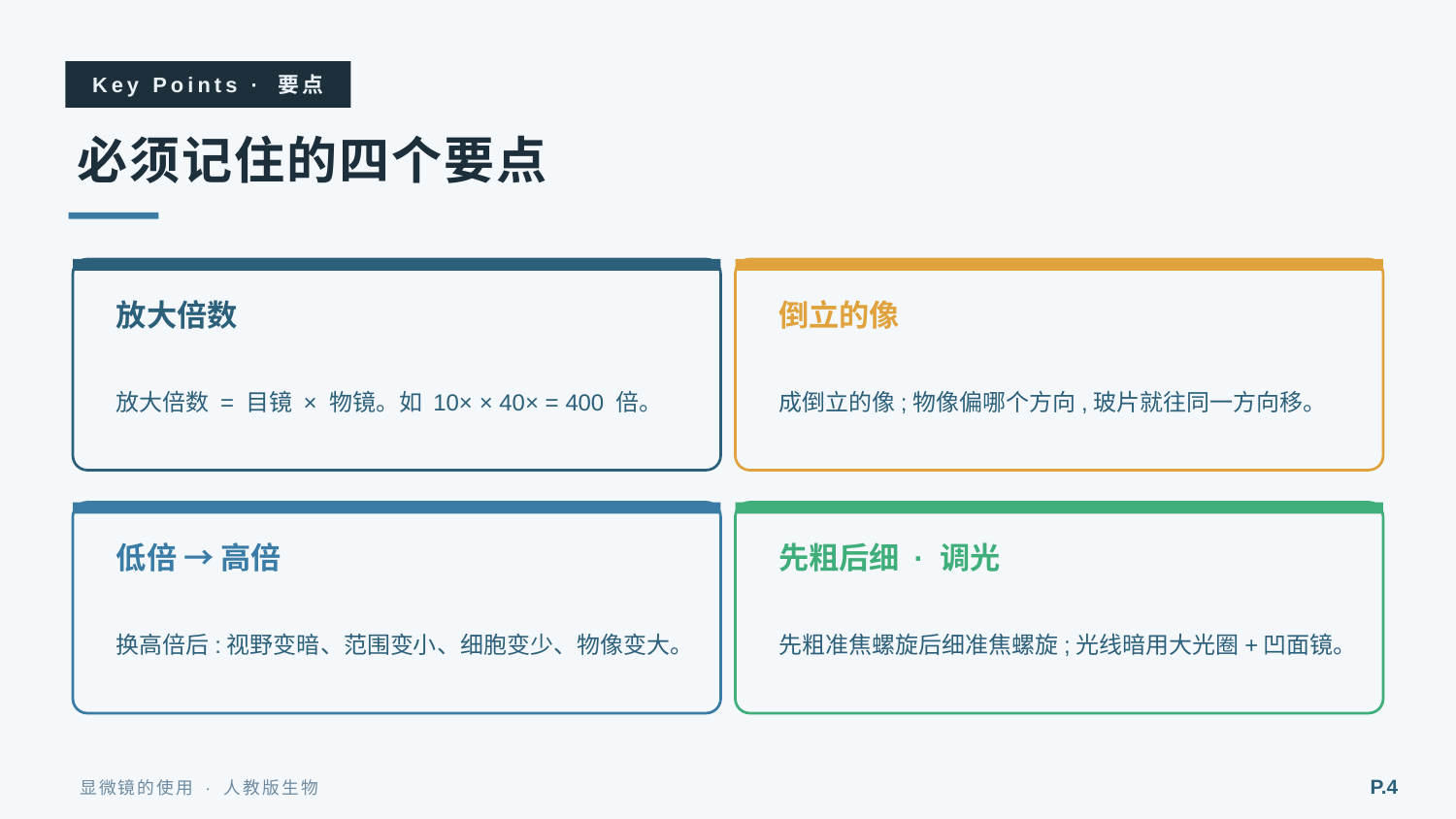

Key Points · 要点

必须记住的四个要点

放大倍数
倒立的像
放大倍数 = 目镜 × 物镜。如 10× × 40× = 400 倍。
成倒立的像;物像偏哪个方向,玻片就往同一方向移。

低倍 → 高倍
先粗后细 · 调光
换高倍后:视野变暗、范围变小、细胞变少、物像变大。
先粗准焦螺旋后细准焦螺旋;光线暗用大光圈+凹面镜。
P.4
显微镜的使用 · 人教版生物